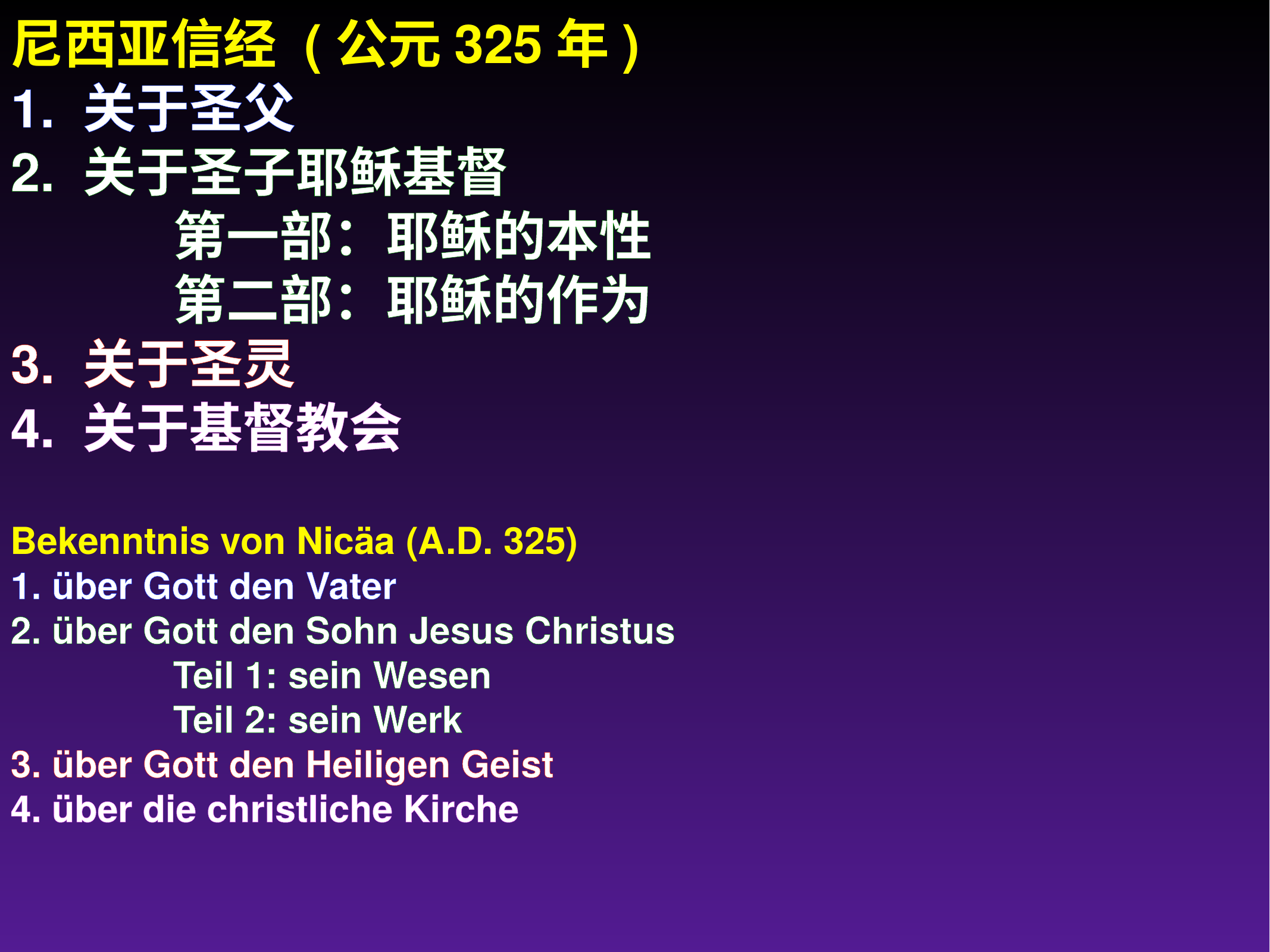

# 尼西亚信经 (公元325年)
1. 关于圣父
2. 关于圣子耶稣基督
第一部：耶稣的本性
第二部：耶稣的作为
3. 关于圣灵
4. 关于基督教会

Bekenntnis von Nicäa (A.D. 325)
1. über Gott den Vater
2. über Gott den Sohn Jesus Christus
Teil 1: sein Wesen
Teil 2: sein Werk
3. über Gott den Heiligen Geist
4. über die christliche Kirche